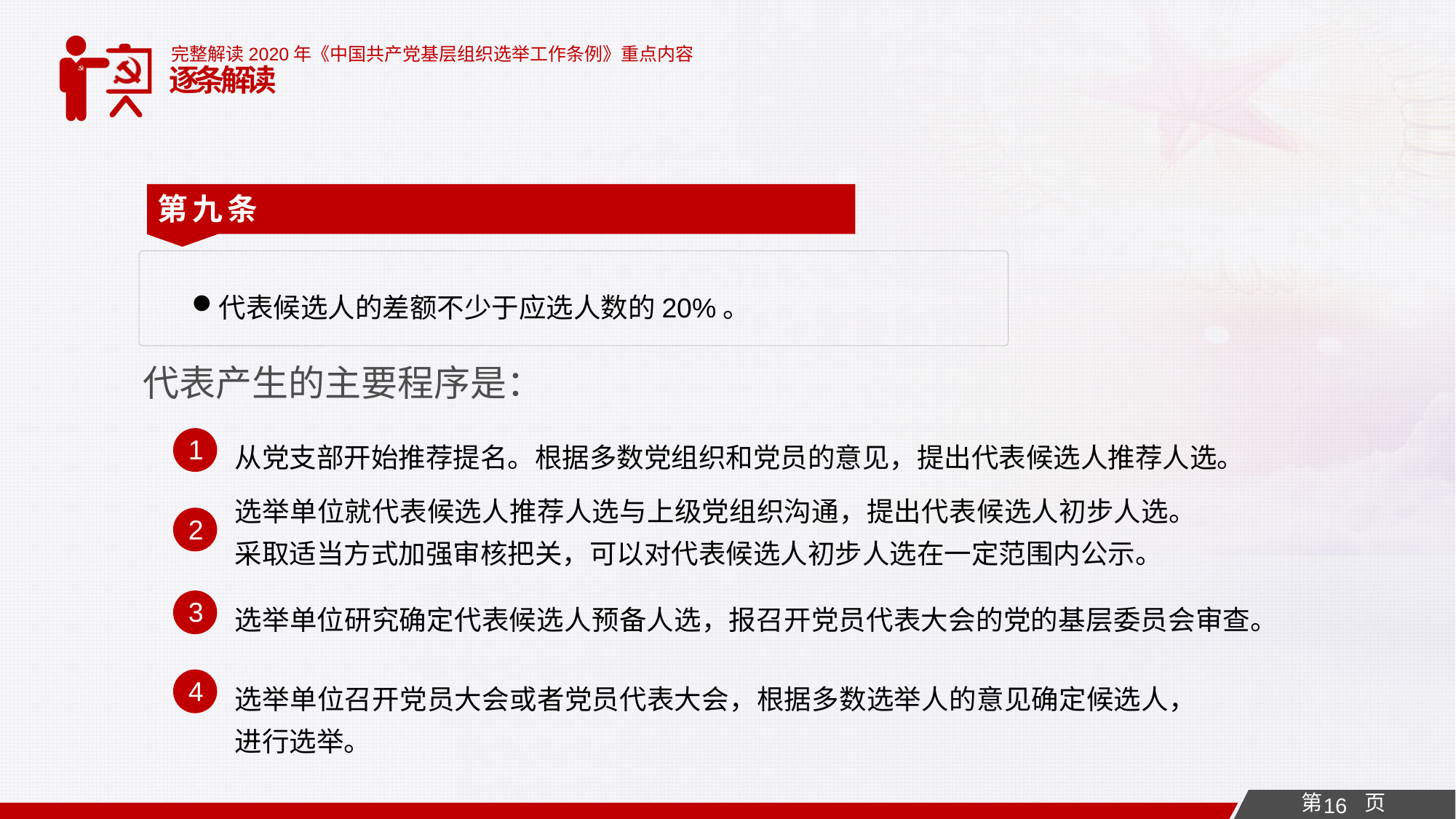

完整解读2020年《中国共产党基层组织选举工作条例》重点内容
逐条解读
第九条

代表候选人的差额不少于应选人数的20%。
代表产生的主要程序是：
从党支部开始推荐提名。根据多数党组织和党员的意见，提出代表候选人推荐人选。

1
选举单位就代表候选人推荐人选与上级党组织沟通，提出代表候选人初步人选。采取适当方式加强审核把关，可以对代表候选人初步人选在一定范围内公示。

2
选举单位研究确定代表候选人预备人选，报召开党员代表大会的党的基层委员会审查。

3
选举单位召开党员大会或者党员代表大会，根据多数选举人的意见确定候选人，进行选举。

4